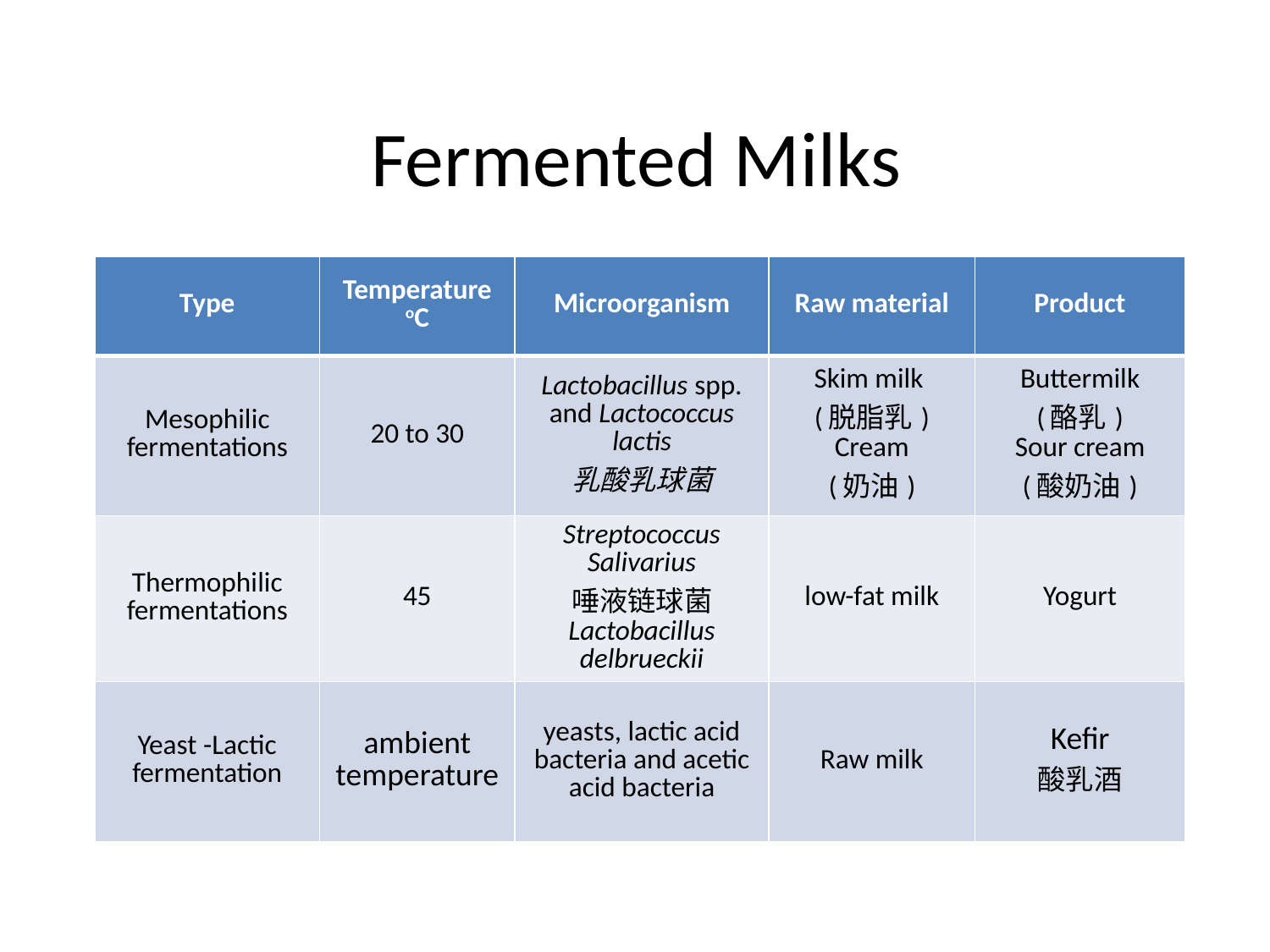

# Fermented Milks
| Type | Temperature oC | Microorganism | Raw material | Product |
| --- | --- | --- | --- | --- |
| Mesophilic fermentations | 20 to 30 | Lactobacillus spp. and Lactococcus lactis 乳酸乳球菌 | Skim milk (脱脂乳) Cream (奶油) | Buttermilk (酪乳) Sour cream (酸奶油) |
| Thermophilic fermentations | 45 | Streptococcus Salivarius 唾液链球菌 Lactobacillus delbrueckii | low-fat milk | Yogurt |
| Yeast -Lactic fermentation | ambient temperature | yeasts, lactic acid bacteria and acetic acid bacteria | Raw milk | Kefir 酸乳酒 |